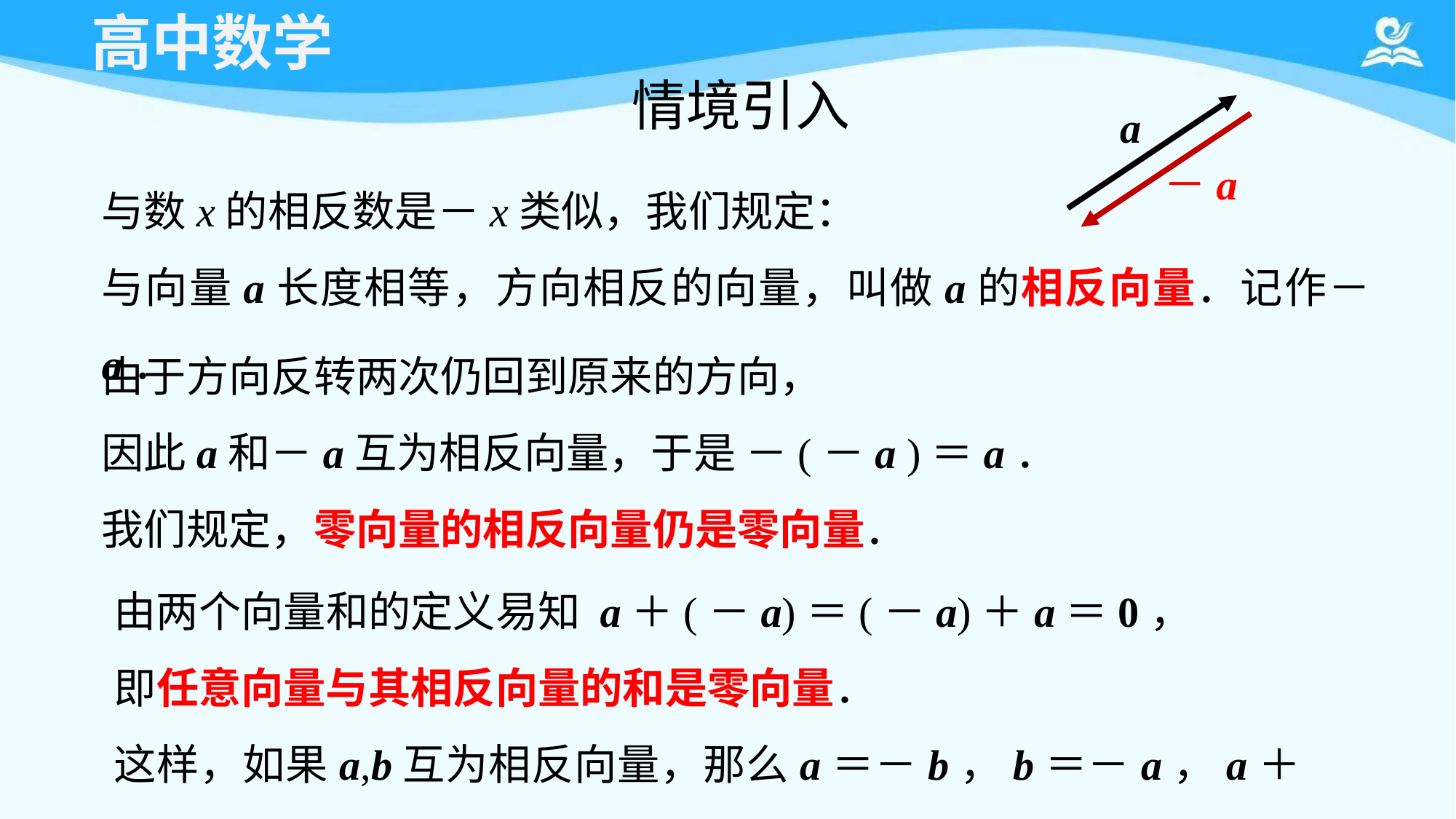

# 情境引入
a
－a
与数x的相反数是－x类似，我们规定：
与向量a长度相等，方向相反的向量，叫做a的相反向量．记作－a．
由于方向反转两次仍回到原来的方向，
因此a和－a互为相反向量，于是 －(－a )＝a．
我们规定，零向量的相反向量仍是零向量．
由两个向量和的定义易知 a＋(－a)＝(－a)＋a＝0，
即任意向量与其相反向量的和是零向量．
这样，如果a,b互为相反向量，那么a＝－b，b＝－a，a＋b＝0．